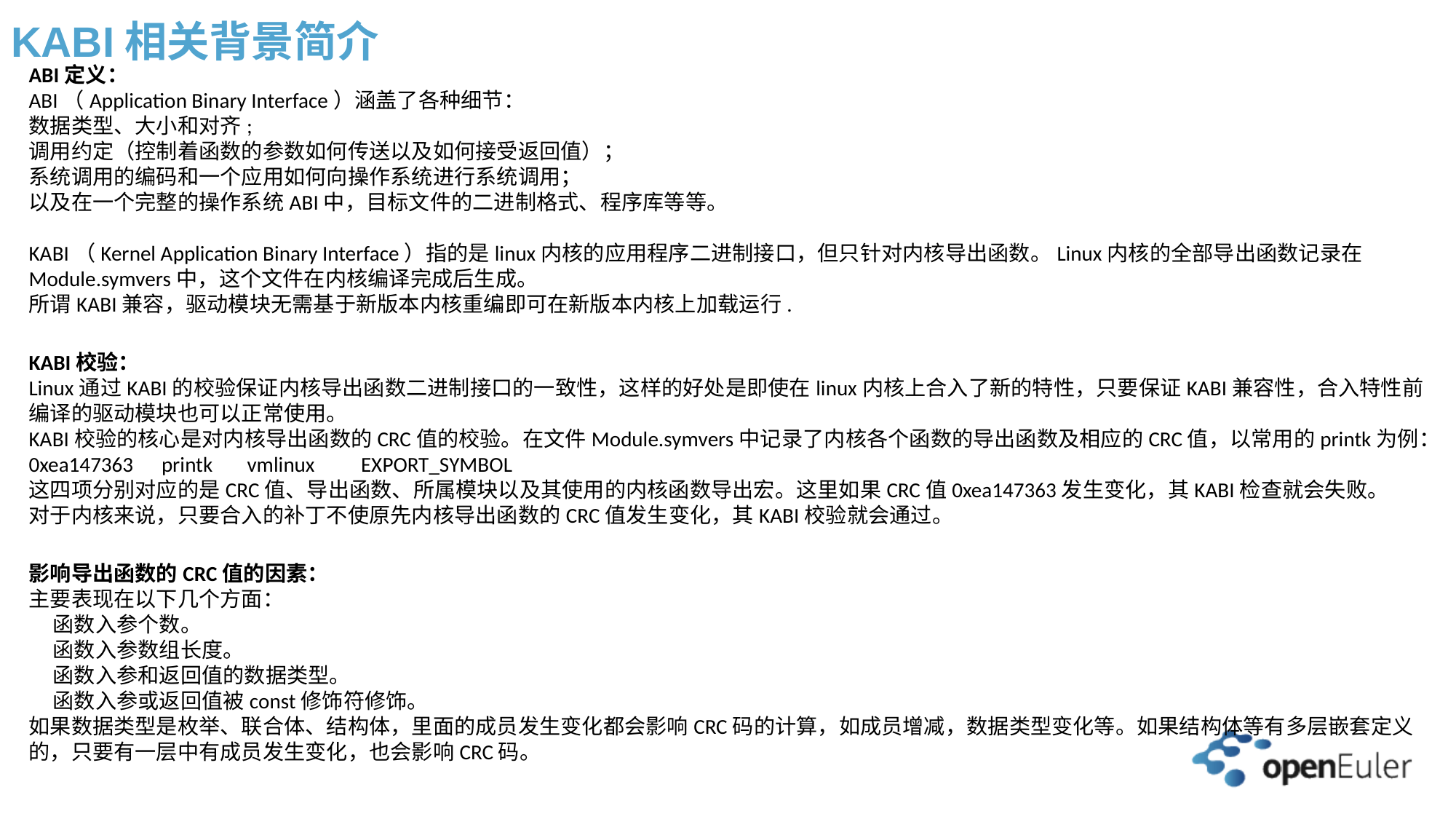

# KABI相关背景简介
ABI定义：
ABI（Application Binary Interface）涵盖了各种细节：
数据类型、大小和对齐;
调用约定（控制着函数的参数如何传送以及如何接受返回值）；
系统调用的编码和一个应用如何向操作系统进行系统调用；
以及在一个完整的操作系统ABI中，目标文件的二进制格式、程序库等等。

KABI（Kernel Application Binary Interface）指的是linux内核的应用程序二进制接口，但只针对内核导出函数。Linux内核的全部导出函数记录在Module.symvers中，这个文件在内核编译完成后生成。
所谓KABI兼容，驱动模块无需基于新版本内核重编即可在新版本内核上加载运行.

KABI校验：
Linux通过KABI的校验保证内核导出函数二进制接口的一致性，这样的好处是即使在linux内核上合入了新的特性，只要保证KABI兼容性，合入特性前编译的驱动模块也可以正常使用。
KABI校验的核心是对内核导出函数的CRC值的校验。在文件Module.symvers中记录了内核各个函数的导出函数及相应的CRC值，以常用的printk为例：
0xea147363      printk  	vmlinux	 EXPORT_SYMBOL
这四项分别对应的是CRC值、导出函数、所属模块以及其使用的内核函数导出宏。这里如果CRC值0xea147363发生变化，其KABI检查就会失败。
对于内核来说，只要合入的补丁不使原先内核导出函数的CRC值发生变化，其KABI校验就会通过。

影响导出函数的CRC值的因素：
主要表现在以下几个方面：
    函数入参个数。
    函数入参数组长度。
    函数入参和返回值的数据类型。
    函数入参或返回值被const修饰符修饰。
如果数据类型是枚举、联合体、结构体，里面的成员发生变化都会影响CRC码的计算，如成员增减，数据类型变化等。如果结构体等有多层嵌套定义的，只要有一层中有成员发生变化，也会影响CRC码。